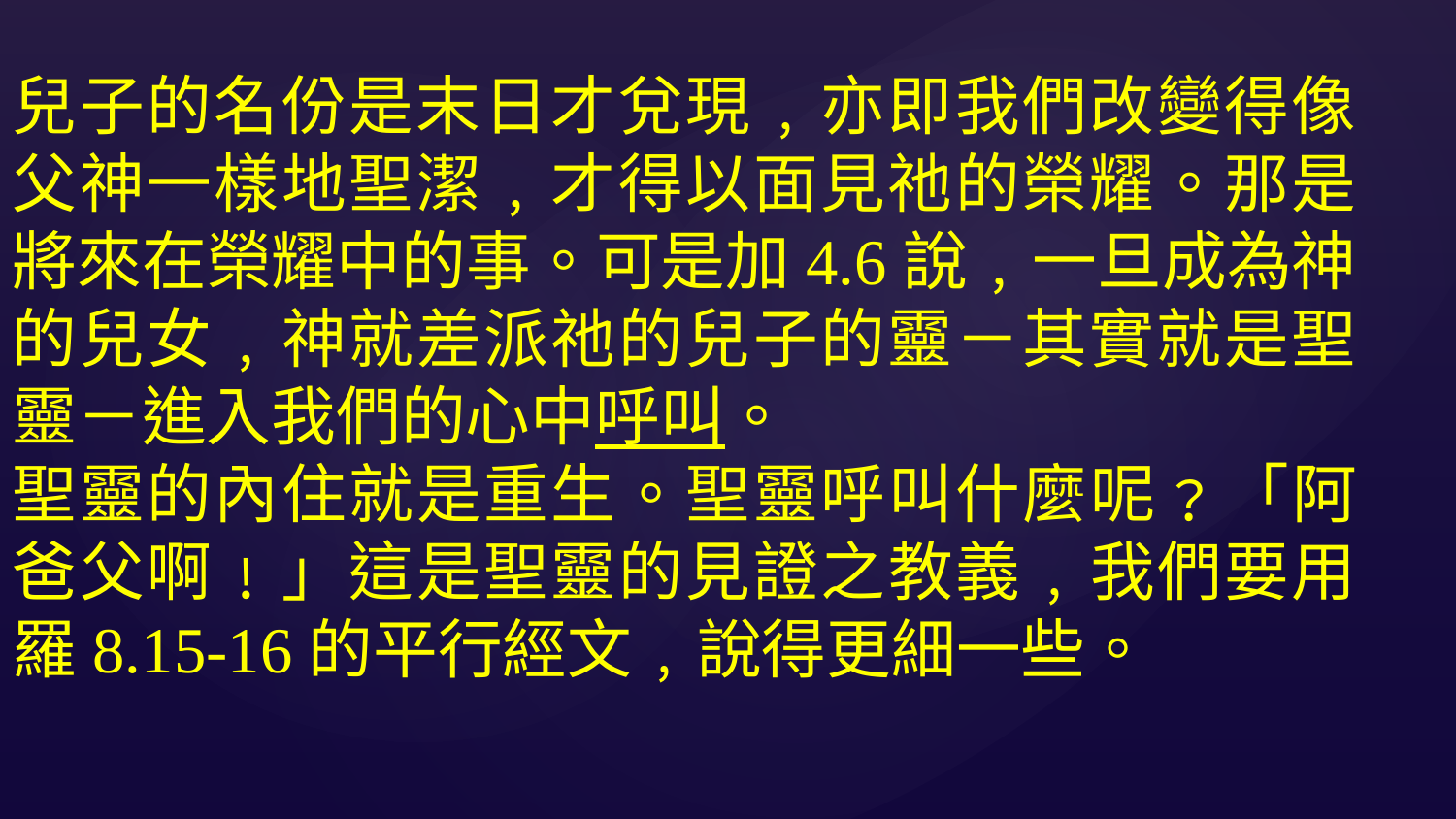

兒子的名份是末日才兌現﹐亦即我們改變得像父神一樣地聖潔﹐才得以面見祂的榮耀。那是將來在榮耀中的事。可是加4.6說﹐一旦成為神的兒女﹐神就差派祂的兒子的靈－其實就是聖靈－進入我們的心中呼叫。
聖靈的內住就是重生。聖靈呼叫什麼呢﹖「阿爸父啊﹗」這是聖靈的見證之教義﹐我們要用羅8.15-16的平行經文﹐說得更細一些。